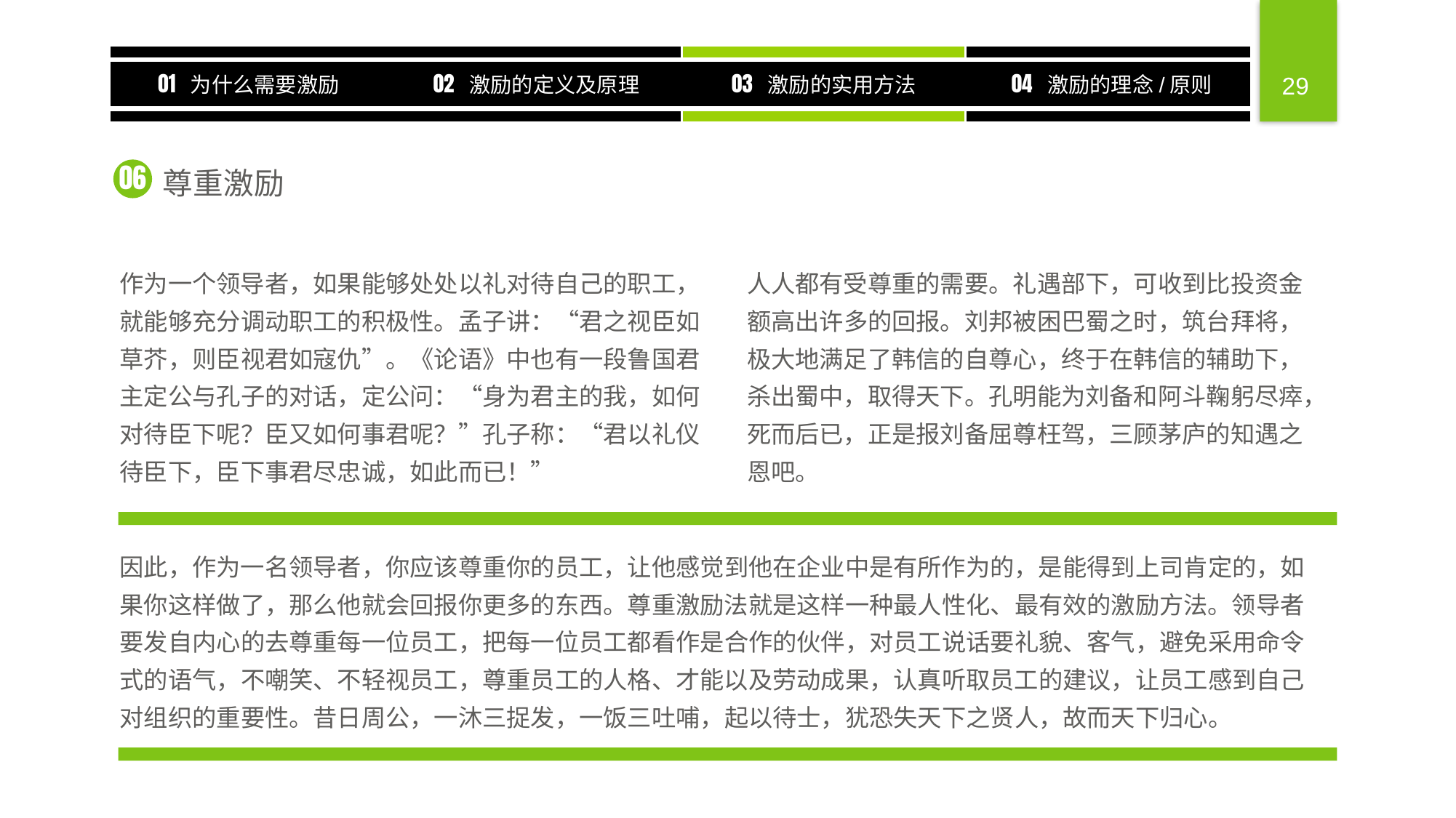

尊重激励
06

作为一个领导者，如果能够处处以礼对待自己的职工，就能够充分调动职工的积极性。孟子讲：“君之视臣如草芥，则臣视君如寇仇”。《论语》中也有一段鲁国君主定公与孔子的对话，定公问：“身为君主的我，如何对待臣下呢？臣又如何事君呢？”孔子称：“君以礼仪待臣下，臣下事君尽忠诚，如此而已！”
人人都有受尊重的需要。礼遇部下，可收到比投资金额高出许多的回报。刘邦被困巴蜀之时，筑台拜将，极大地满足了韩信的自尊心，终于在韩信的辅助下，杀出蜀中，取得天下。孔明能为刘备和阿斗鞠躬尽瘁，死而后已，正是报刘备屈尊枉驾，三顾茅庐的知遇之恩吧。

因此，作为一名领导者，你应该尊重你的员工，让他感觉到他在企业中是有所作为的，是能得到上司肯定的，如果你这样做了，那么他就会回报你更多的东西。尊重激励法就是这样一种最人性化、最有效的激励方法。领导者要发自内心的去尊重每一位员工，把每一位员工都看作是合作的伙伴，对员工说话要礼貌、客气，避免采用命令式的语气，不嘲笑、不轻视员工，尊重员工的人格、才能以及劳动成果，认真听取员工的建议，让员工感到自己对组织的重要性。昔日周公，一沐三捉发，一饭三吐哺，起以待士，犹恐失天下之贤人，故而天下归心。